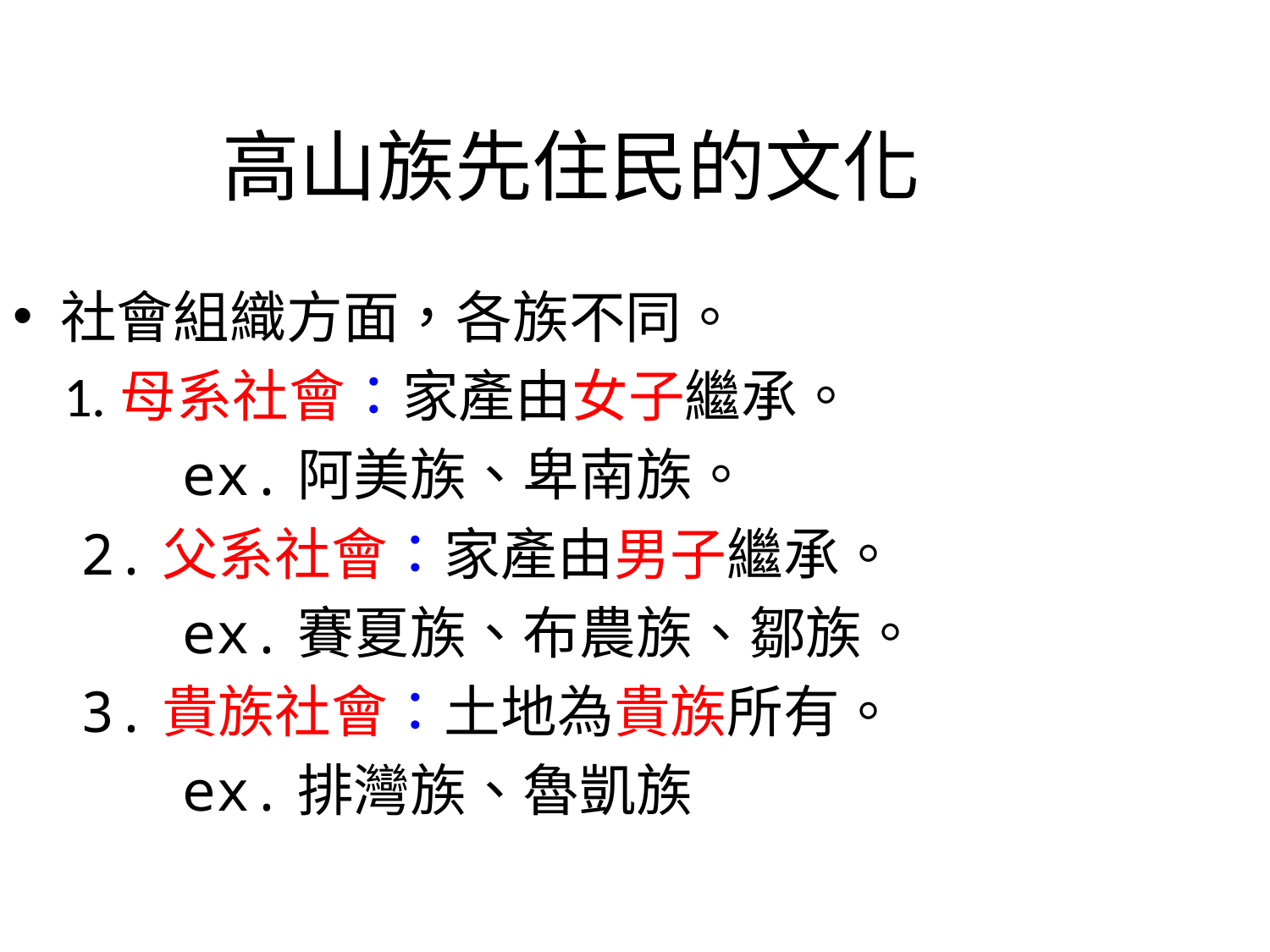

高山族先住民的文化
社會組織方面，各族不同。
    1.母系社會：家產由女子繼承。
     ex.阿美族、卑南族。
  2.父系社會：家產由男子繼承。
     ex.賽夏族、布農族、鄒族。
  3.貴族社會：土地為貴族所有。
     ex.排灣族、魯凱族